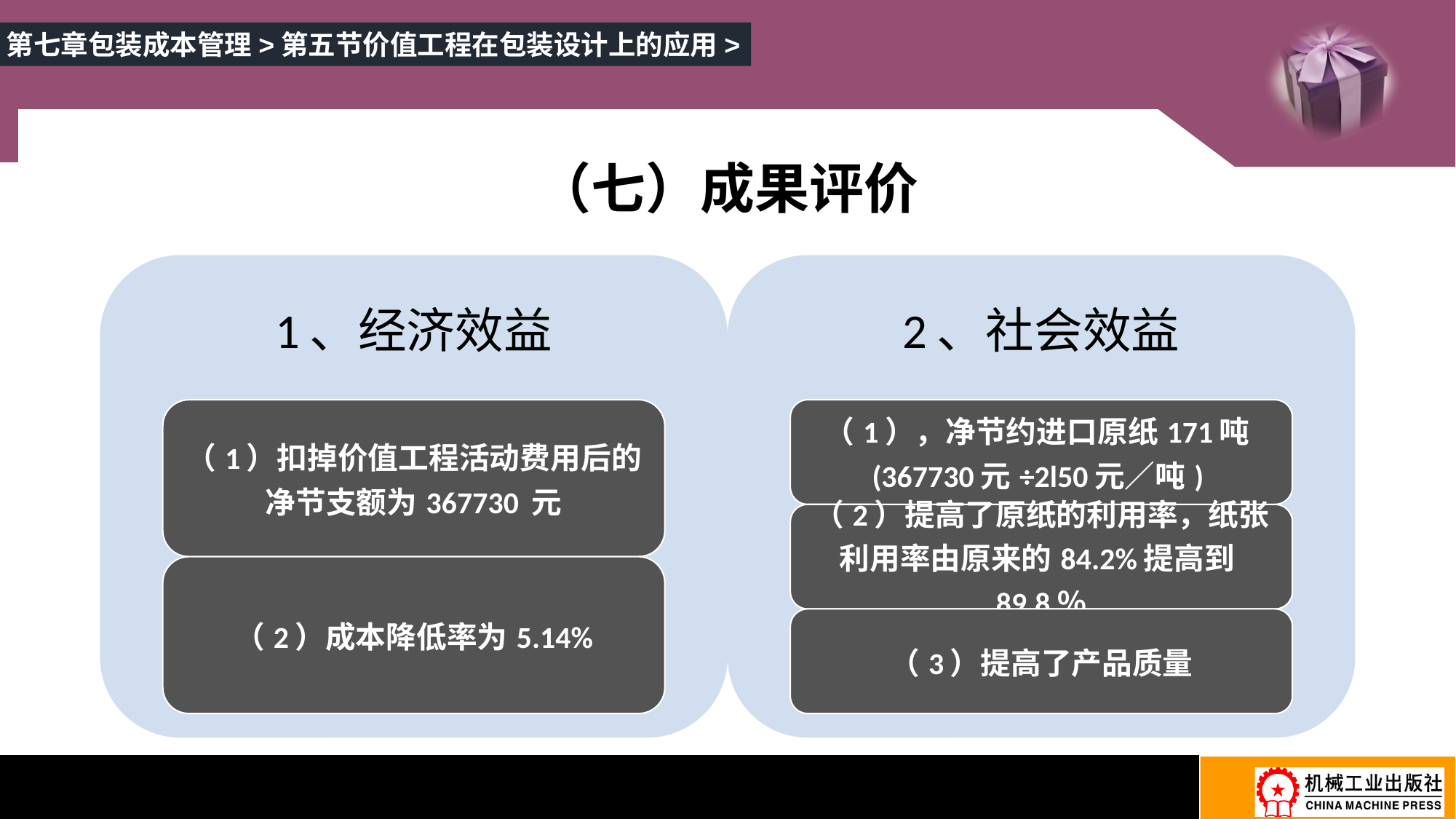

第七章包装成本管理>第五节价值工程在包装设计上的应用>
# （七）成果评价
1、经济效益
（1）扣掉价值工程活动费用后的净节支额为367730 元
（2）成本降低率为5.14%
2、社会效益
（1），净节约进口原纸171吨(367730元÷2l50元／吨)
（2）提高了原纸的利用率，纸张利用率由原来的84.2%提高到89.8％
（3）提高了产品质量